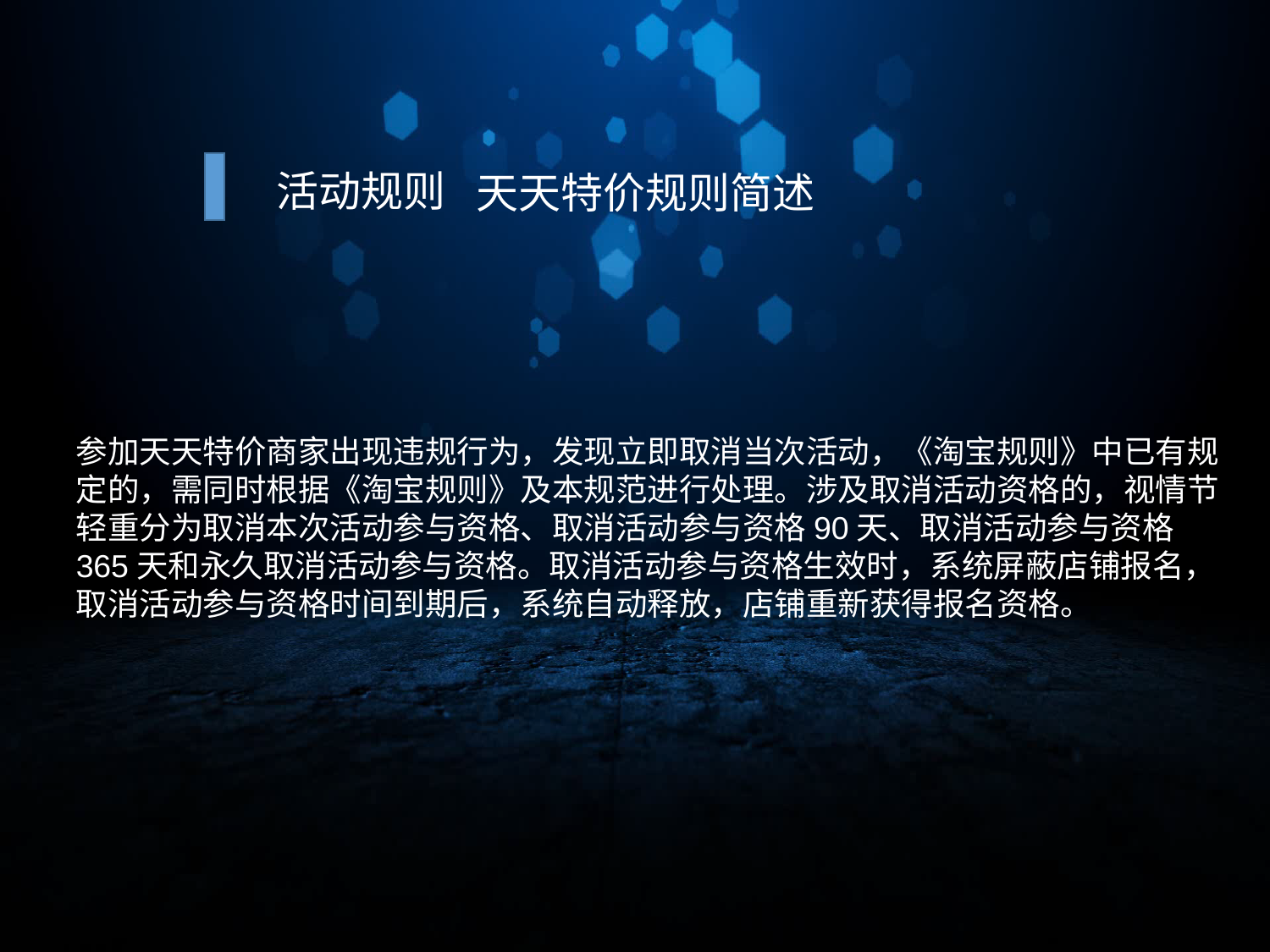

活动规则
天天特价规则简述
参加天天特价商家出现违规行为，发现立即取消当次活动，《淘宝规则》中已有规定的，需同时根据《淘宝规则》及本规范进行处理。涉及取消活动资格的，视情节轻重分为取消本次活动参与资格、取消活动参与资格90天、取消活动参与资格365天和永久取消活动参与资格。取消活动参与资格生效时，系统屏蔽店铺报名，取消活动参与资格时间到期后，系统自动释放，店铺重新获得报名资格。